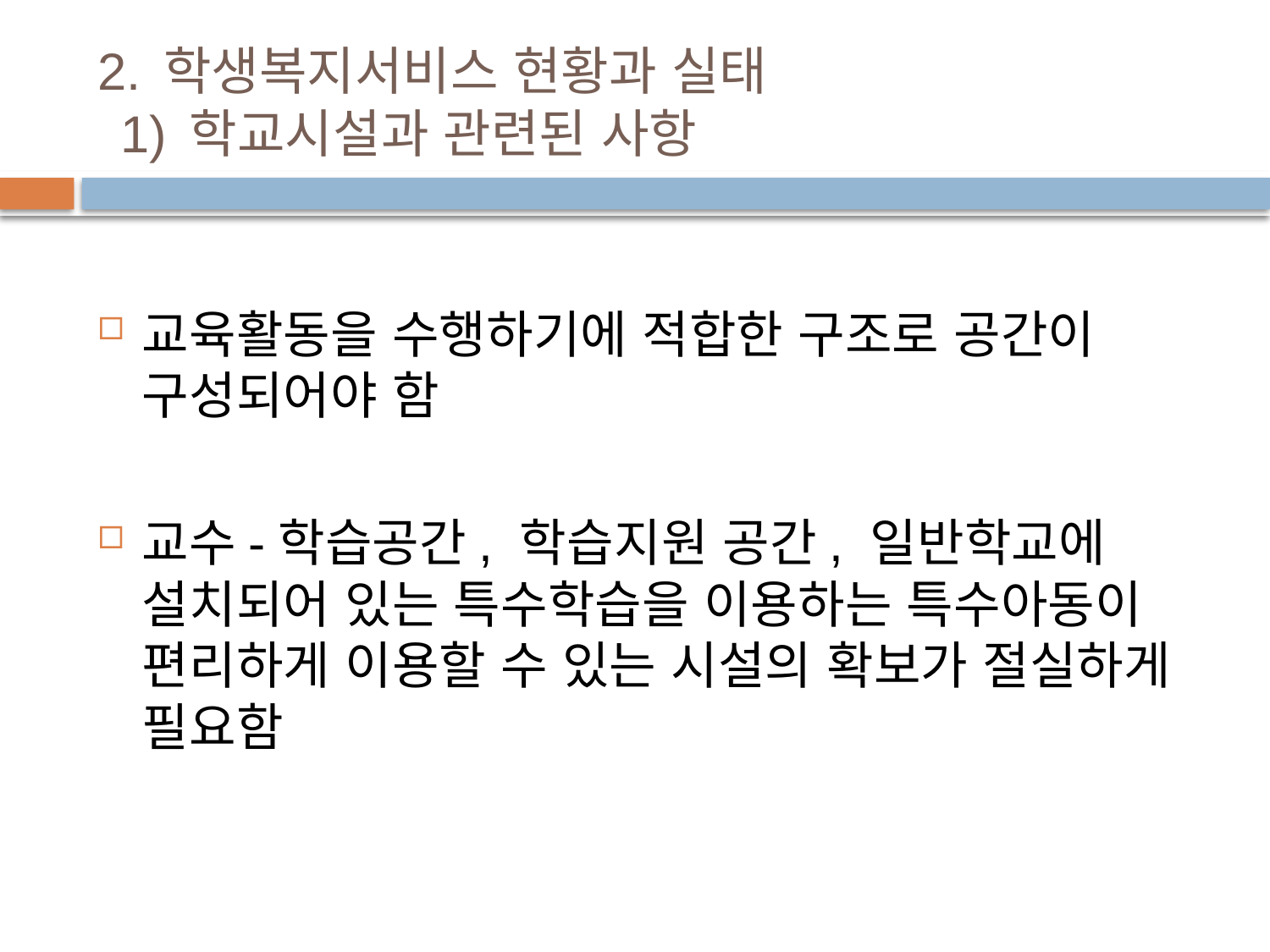

# 2. 학생복지서비스 현황과 실태 1) 학교시설과 관련된 사항

교육활동을 수행하기에 적합한 구조로 공간이 구성되어야 함

교수-학습공간, 학습지원 공간, 일반학교에 설치되어 있는 특수학습을 이용하는 특수아동이 편리하게 이용할 수 있는 시설의 확보가 절실하게 필요함